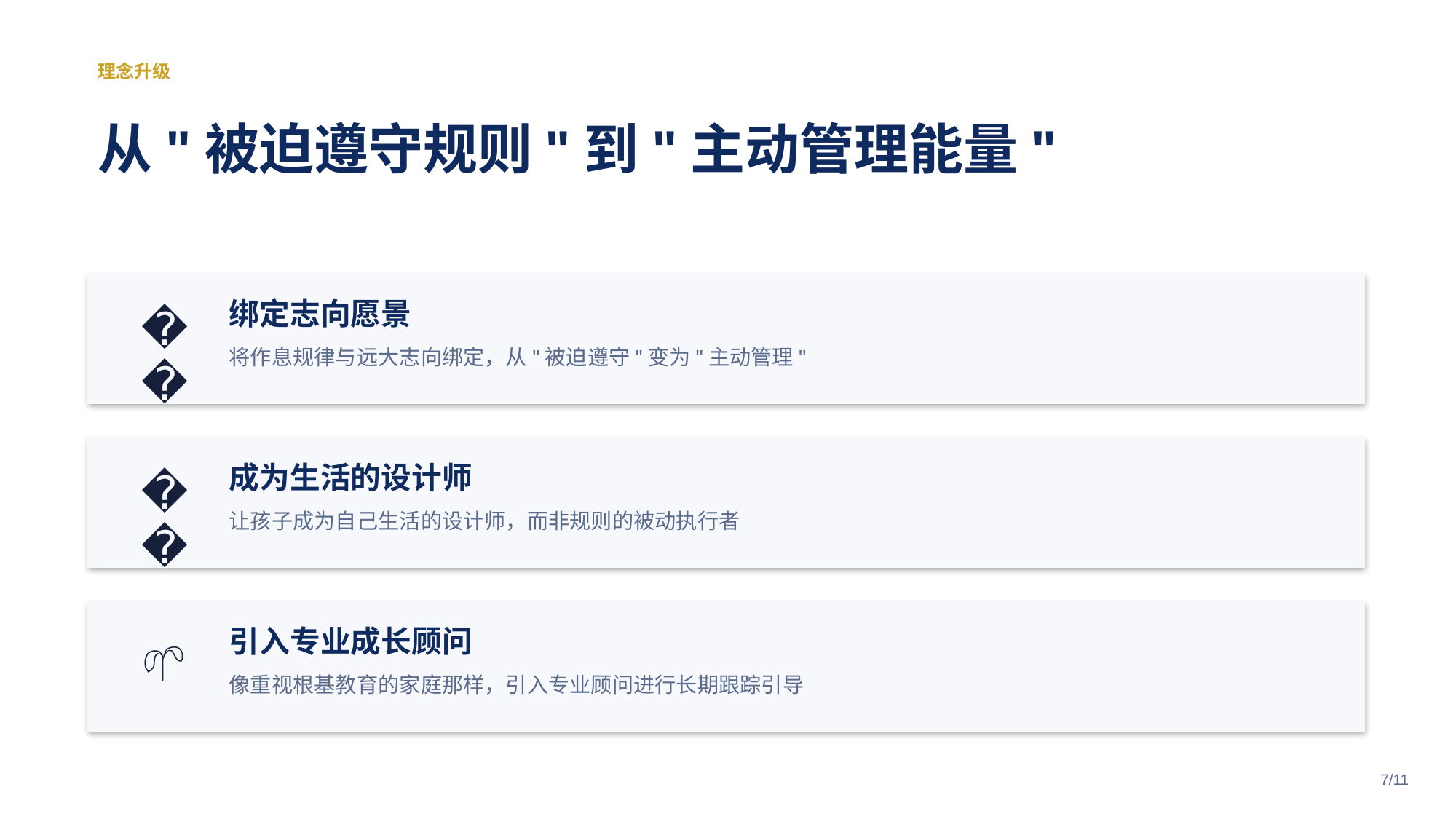

理念升级
从"被迫遵守规则"到"主动管理能量"

绑定志向愿景
🔗
将作息规律与远大志向绑定，从"被迫遵守"变为"主动管理"

成为生活的设计师
🎨
让孩子成为自己生活的设计师，而非规则的被动执行者

引入专业成长顾问
🌱
像重视根基教育的家庭那样，引入专业顾问进行长期跟踪引导
7/11